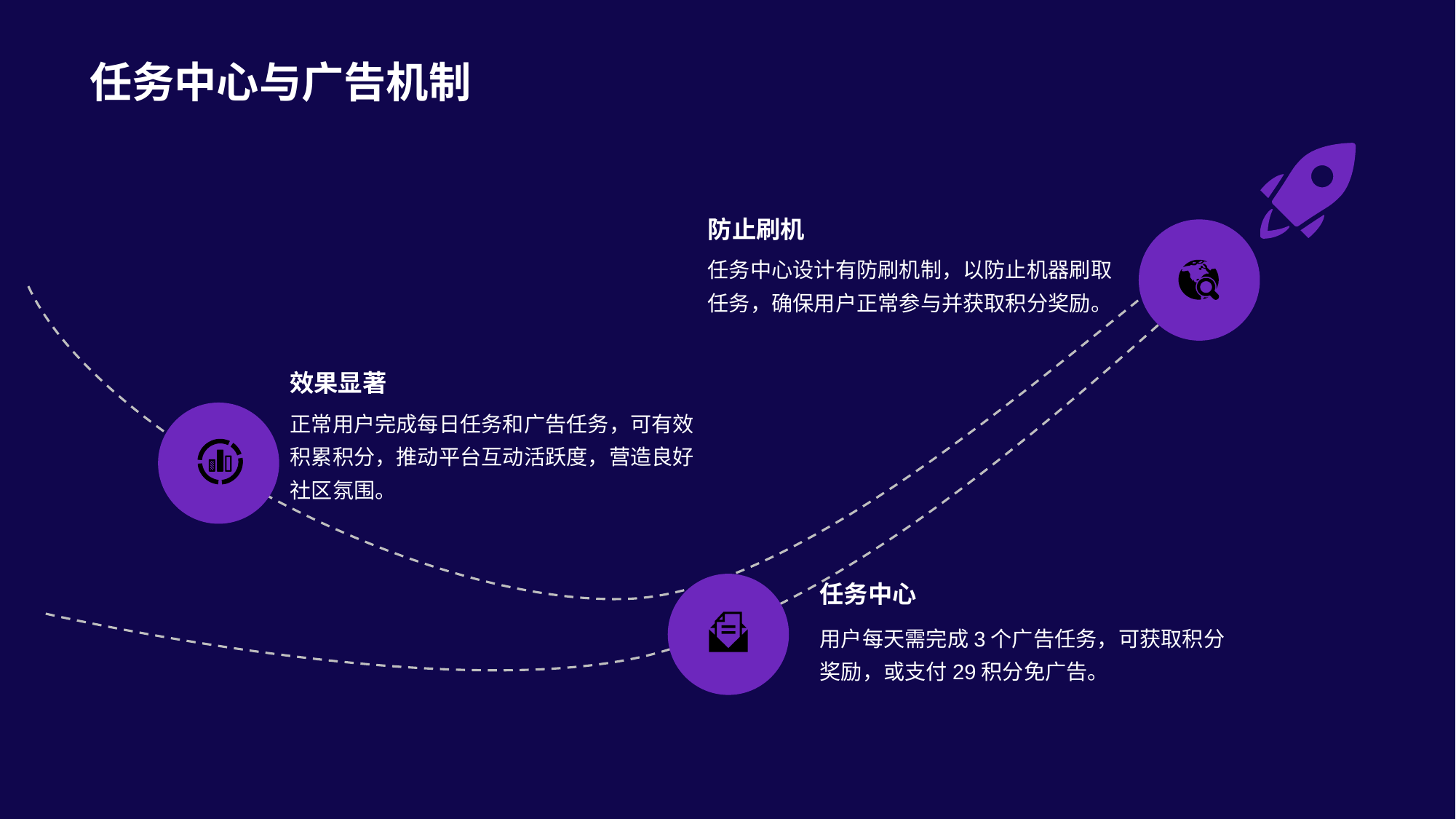

任务中心与广告机制

防止刷机

任务中心设计有防刷机制，以防止机器刷取任务，确保用户正常参与并获取积分奖励。

效果显著
正常用户完成每日任务和广告任务，可有效积累积分，推动平台互动活跃度，营造良好社区氛围。

任务中心

用户每天需完成3个广告任务，可获取积分奖励，或支付29积分免广告。